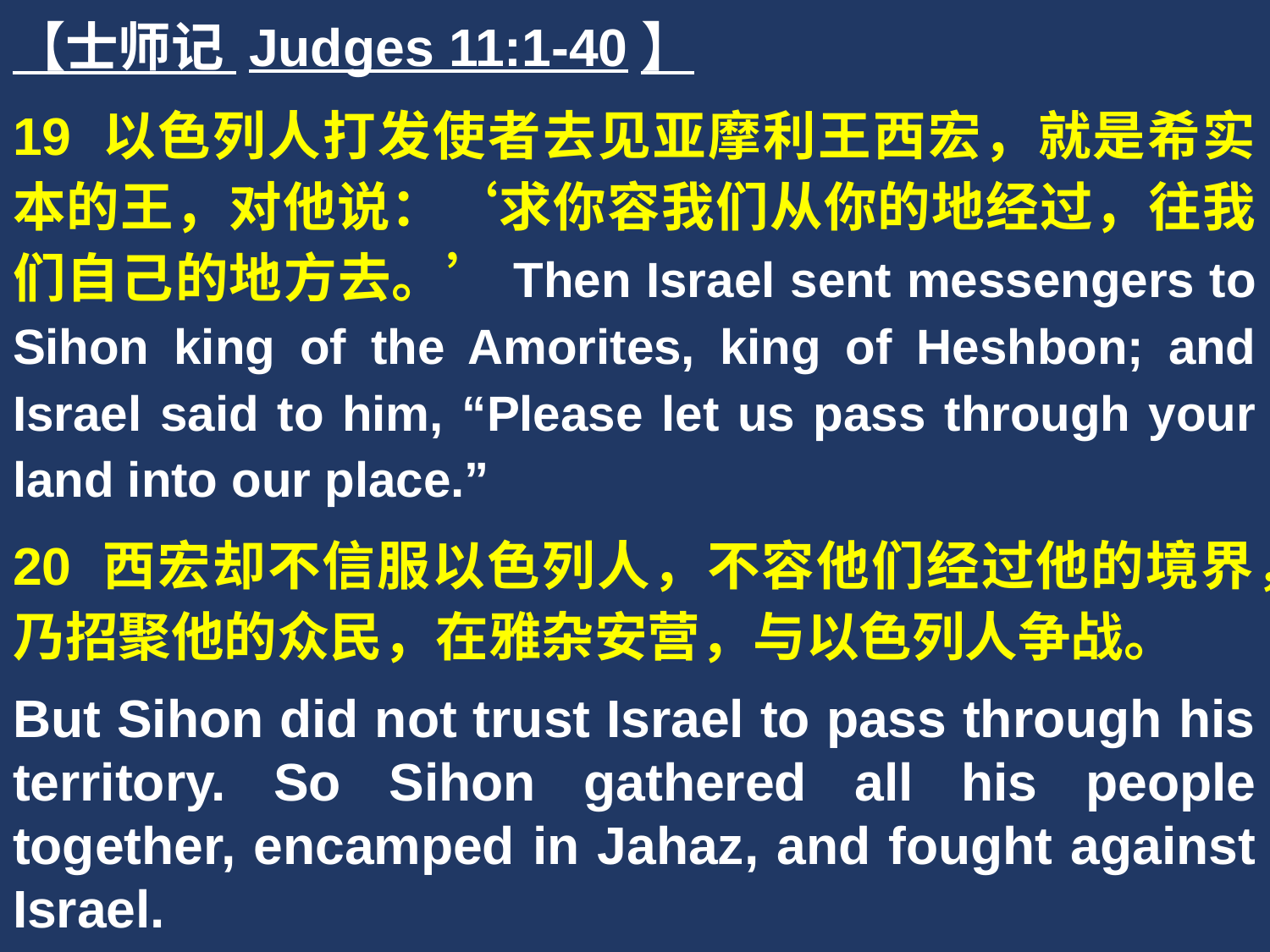

【士师记 Judges 11:1-40】
19 以色列人打发使者去见亚摩利王西宏，就是希实本的王，对他说：‘求你容我们从你的地经过，往我们自己的地方去。’Then Israel sent messengers to Sihon king of the Amorites, king of Heshbon; and Israel said to him, “Please let us pass through your land into our place.”
20 西宏却不信服以色列人，不容他们经过他的境界，乃招聚他的众民，在雅杂安营，与以色列人争战。
But Sihon did not trust Israel to pass through his territory. So Sihon gathered all his people together, encamped in Jahaz, and fought against Israel.